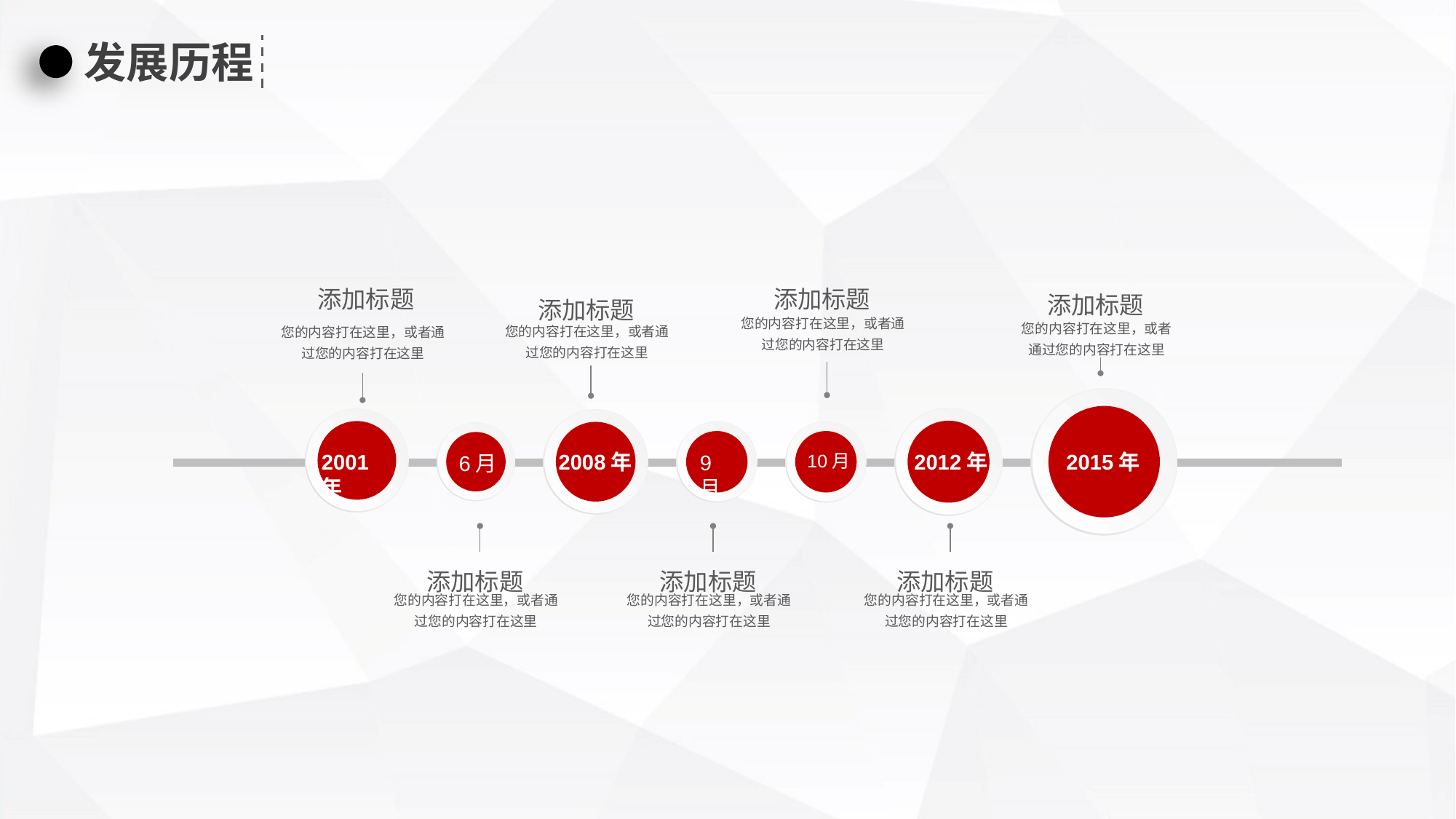

发展历程

添加标题
您的内容打在这里，或者通过您的内容打在这里
添加标题
您的内容打在这里，或者通过您的内容打在这里
添加标题
您的内容打在这里，或者通过您的内容打在这里
添加标题
您的内容打在这里，或者通过您的内容打在这里

2015年

2012年

2001年

2008年

10月

9月

6月

添加标题
您的内容打在这里，或者通过您的内容打在这里
添加标题
您的内容打在这里，或者通过您的内容打在这里
添加标题
您的内容打在这里，或者通过您的内容打在这里